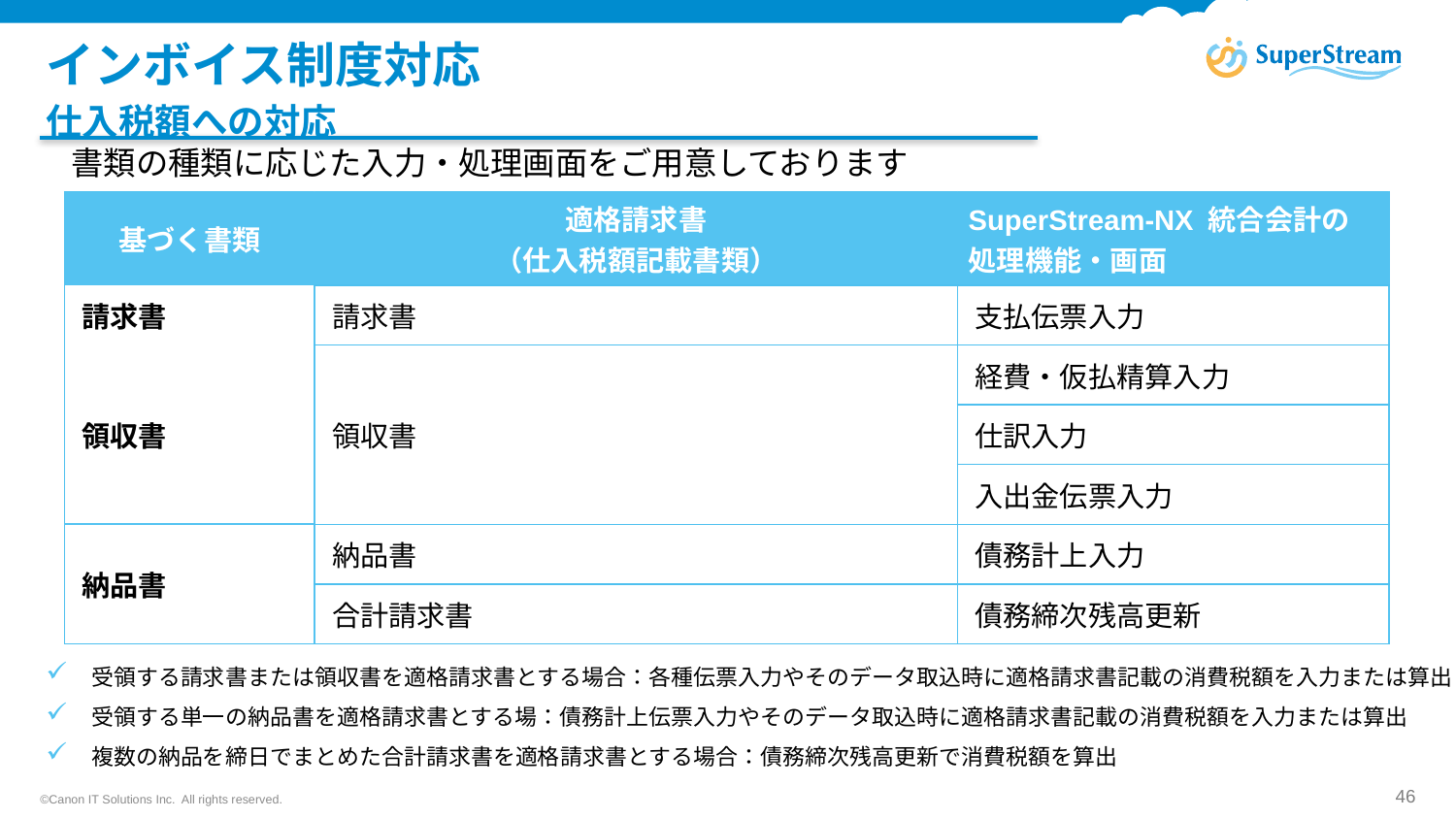

# インボイス制度対応
仕入税額への対応
書類の種類に応じた入力・処理画面をご用意しております
| 基づく書類 | 適格請求書 （仕入税額記載書類） | SuperStream-NX 統合会計の処理機能・画面 |
| --- | --- | --- |
| 請求書 | 請求書 | 支払伝票入力 |
| 領収書 | 領収書 | 経費・仮払精算入力 |
|  |  | 仕訳入力 |
|  |  | 入出金伝票入力 |
| 納品書 | 納品書 | 債務計上入力 |
|  | 合計請求書 | 債務締次残高更新 |
受領する請求書または領収書を適格請求書とする場合：各種伝票入力やそのデータ取込時に適格請求書記載の消費税額を入力または算出
受領する単一の納品書を適格請求書とする場：債務計上伝票入力やそのデータ取込時に適格請求書記載の消費税額を入力または算出
複数の納品を締日でまとめた合計請求書を適格請求書とする場合：債務締次残高更新で消費税額を算出
©Canon IT Solutions Inc.  All rights reserved.
46